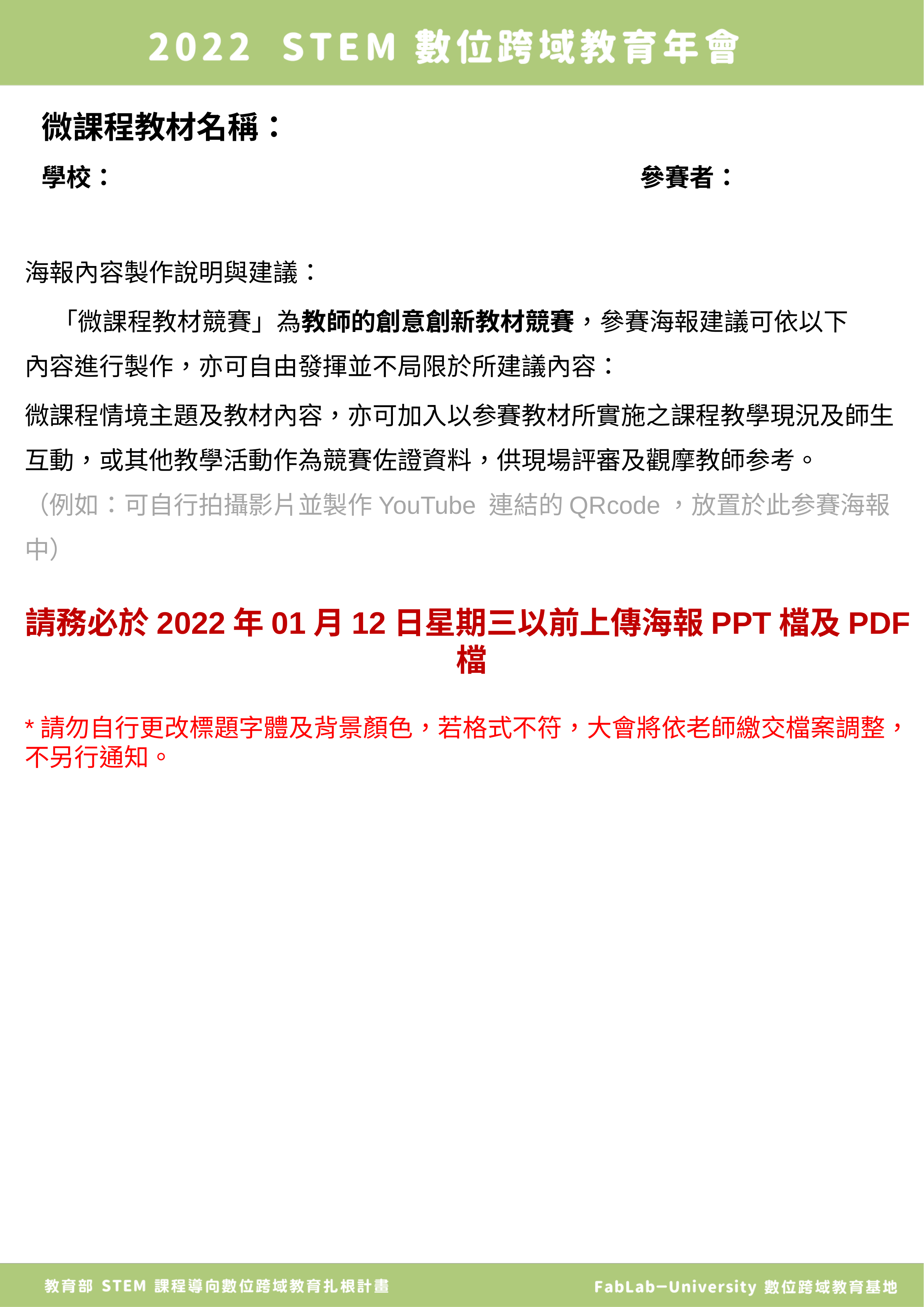

微課程教材名稱：
學校：
參賽者：
海報內容製作說明與建議：
    「微課程教材競賽」為教師的創意創新教材競賽，參賽海報建議可依以下
內容進行製作，亦可自由發揮並不局限於所建議內容：
微課程情境主題及教材內容，亦可加入以参賽教材所實施之課程教學現況及師生互動，或其他教學活動作為競賽佐證資料，供現場評審及觀摩教師参考。
（例如：可自行拍攝影片並製作YouTube 連結的QRcode，放置於此参賽海報中）

請務必於2022年01月12日星期三以前上傳海報PPT檔及PDF檔
*請勿自行更改標題字體及背景顏色，若格式不符，大會將依老師繳交檔案調整，不另行通知。